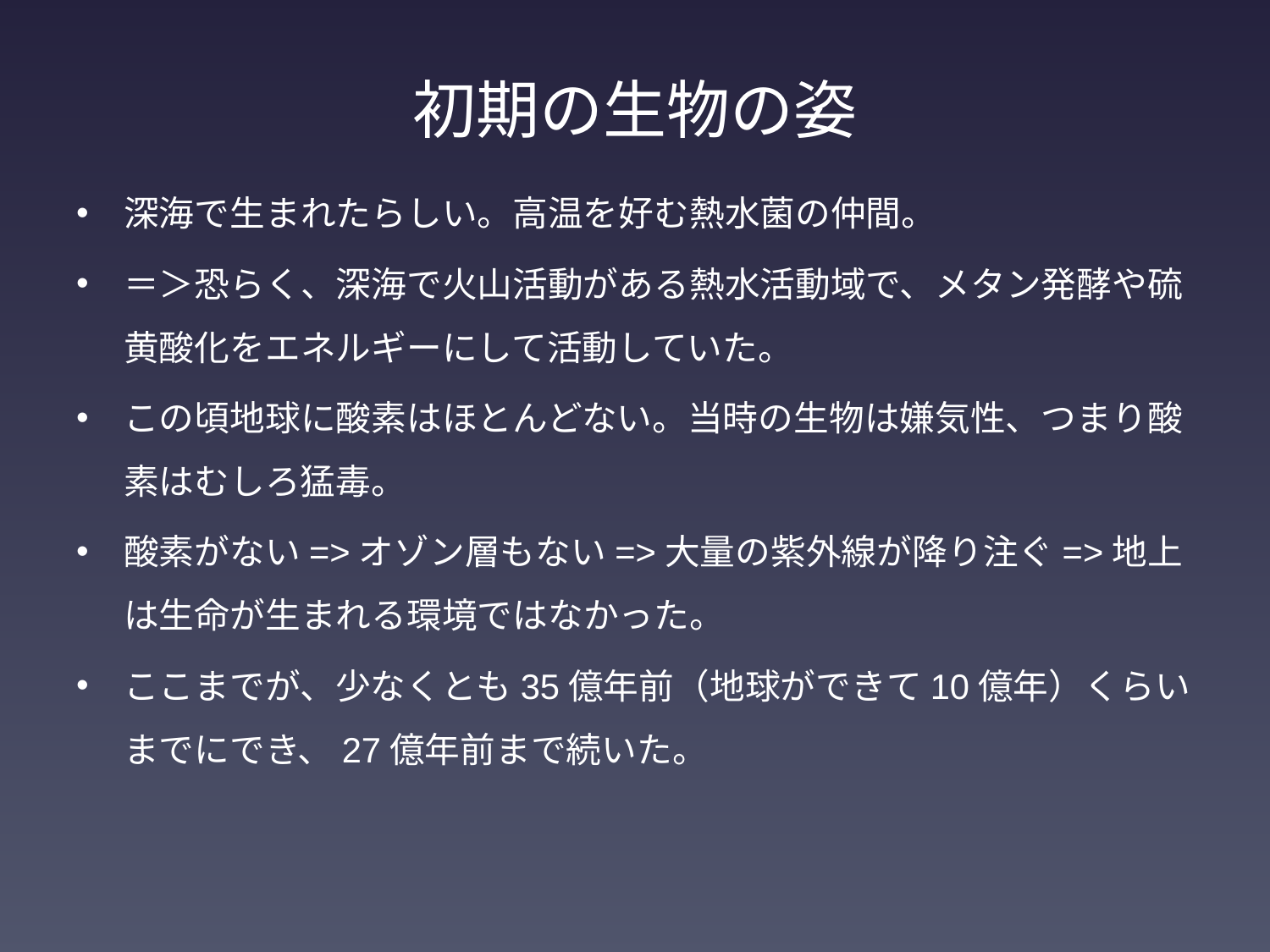

# 初期の生物の姿
深海で生まれたらしい。高温を好む熱水菌の仲間。
＝＞恐らく、深海で火山活動がある熱水活動域で、メタン発酵や硫黄酸化をエネルギーにして活動していた。
この頃地球に酸素はほとんどない。当時の生物は嫌気性、つまり酸素はむしろ猛毒。
酸素がない=>オゾン層もない=>大量の紫外線が降り注ぐ=>地上は生命が生まれる環境ではなかった。
ここまでが、少なくとも35億年前（地球ができて10億年）くらいまでにでき、27億年前まで続いた。